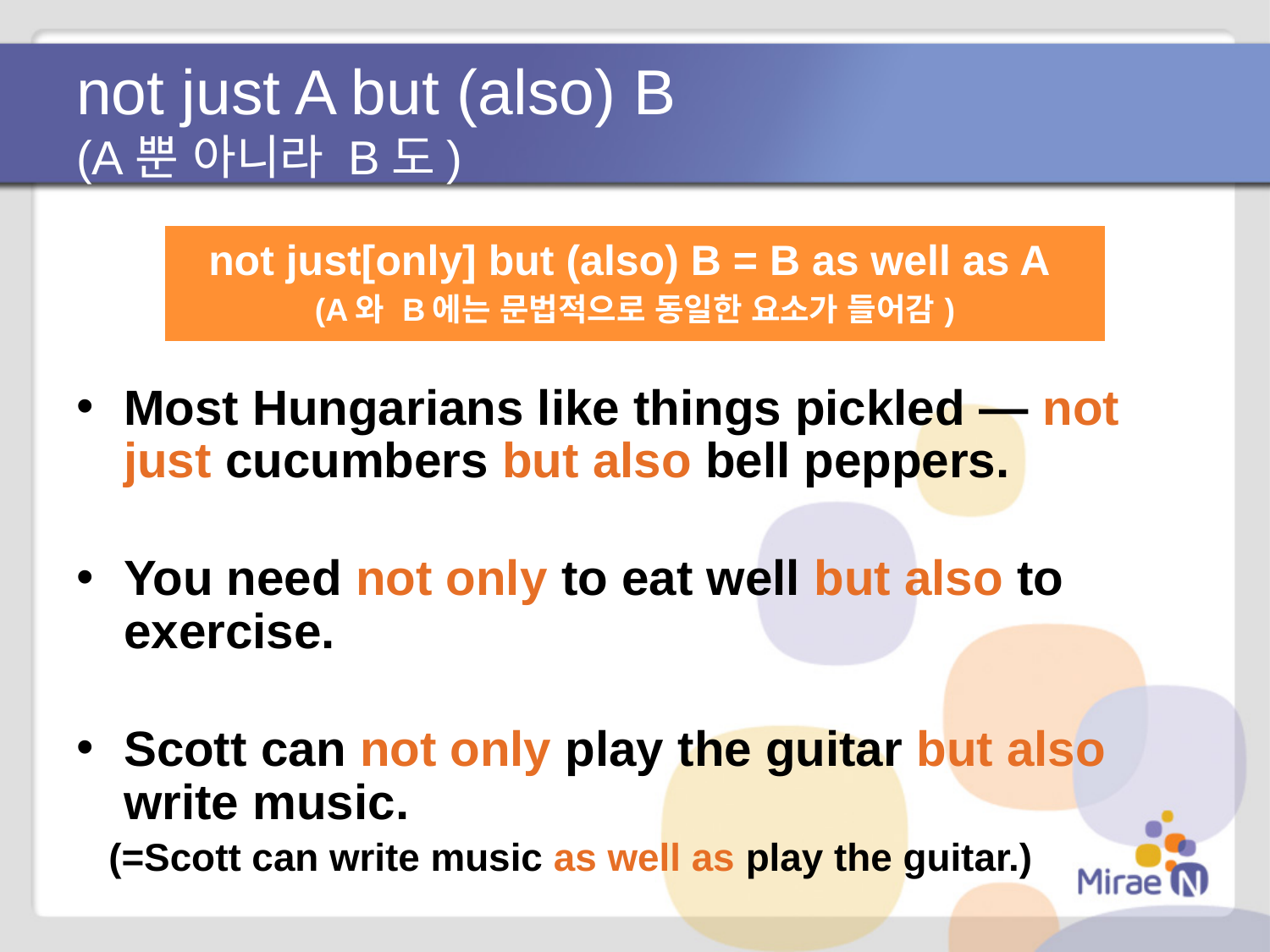

# not just A but (also) B (A뿐 아니라 B도)
| not just[only] but (also) B = B as well as A (A와 B에는 문법적으로 동일한 요소가 들어감) |
| --- |
Most Hungarians like things pickled ― not just cucumbers but also bell peppers.

You need not only to eat well but also to exercise.

Scott can not only play the guitar but also write music.
   (=Scott can write music as well as play the guitar.)